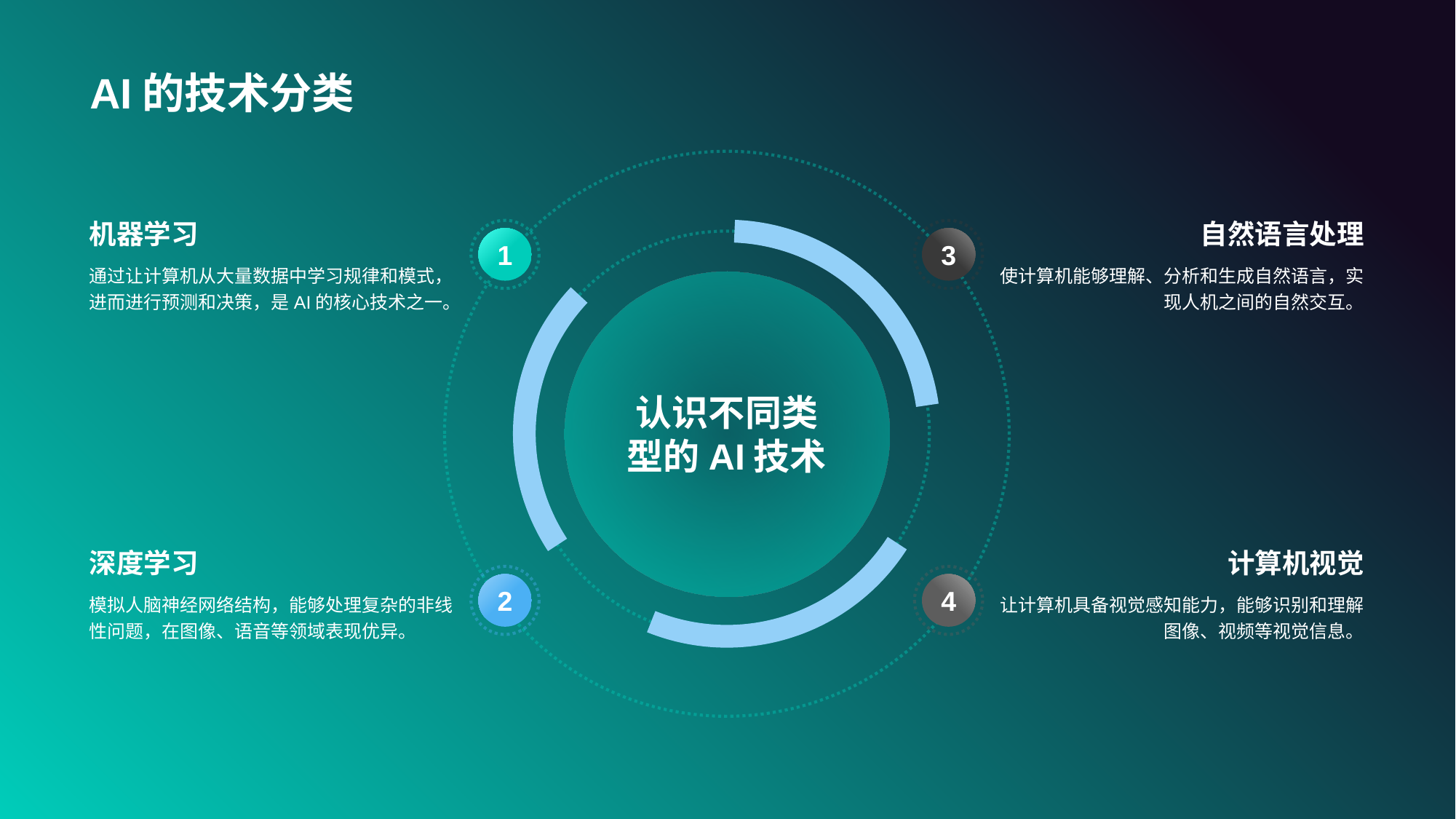

# AI的技术分类

机器学习

1
通过让计算机从大量数据中学习规律和模式，进而进行预测和决策，是AI的核心技术之一。
自然语言处理

3
使计算机能够理解、分析和生成自然语言，实现人机之间的自然交互。

认识不同类型的AI技术
深度学习

2
模拟人脑神经网络结构，能够处理复杂的非线性问题，在图像、语音等领域表现优异。
计算机视觉

4
让计算机具备视觉感知能力，能够识别和理解图像、视频等视觉信息。